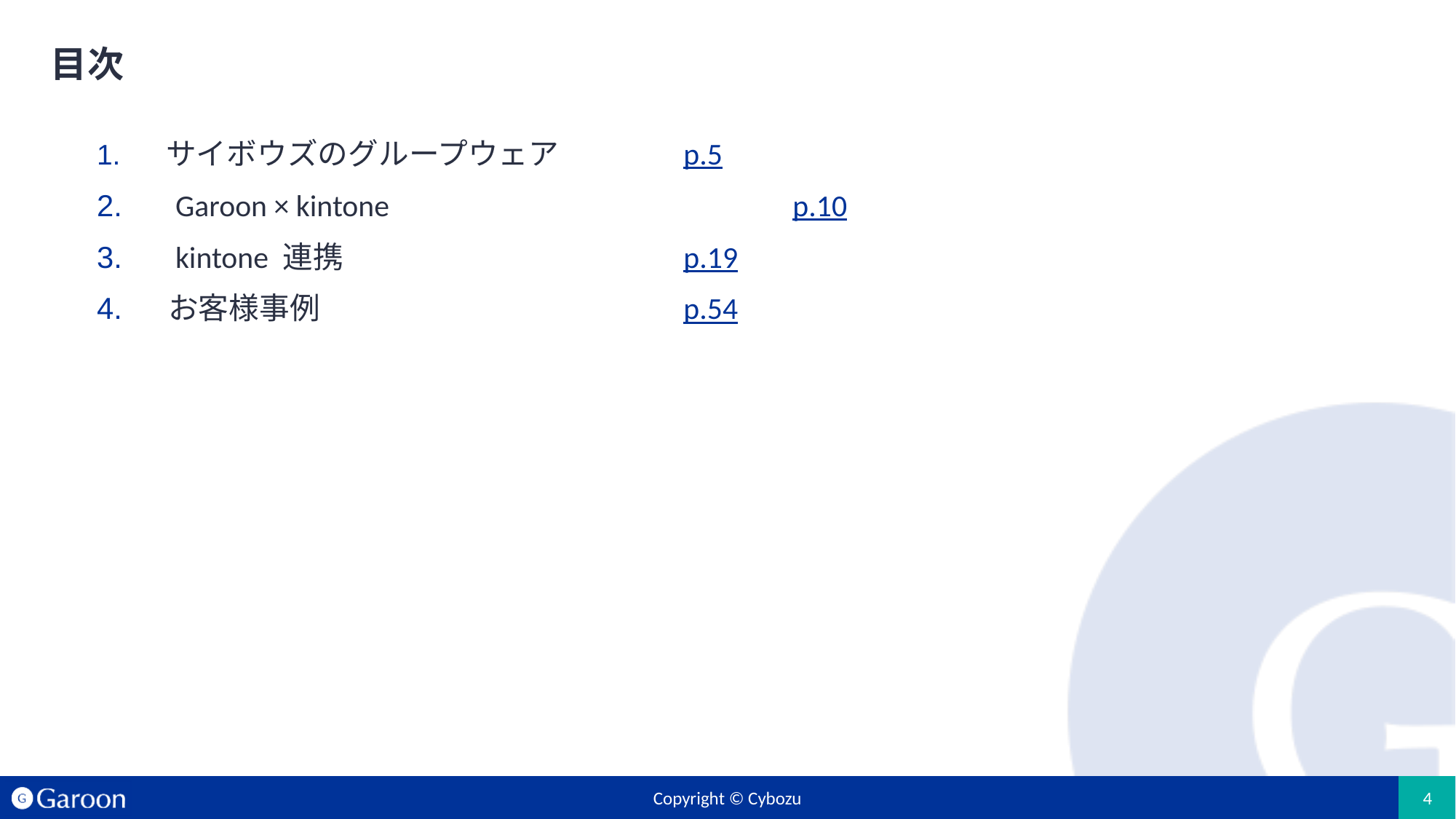

# 目次
　サイボウズのグループウェア		p.5
　Garoon × kintone				p.10
　kintone 連携				p.19
　お客様事例				p.54